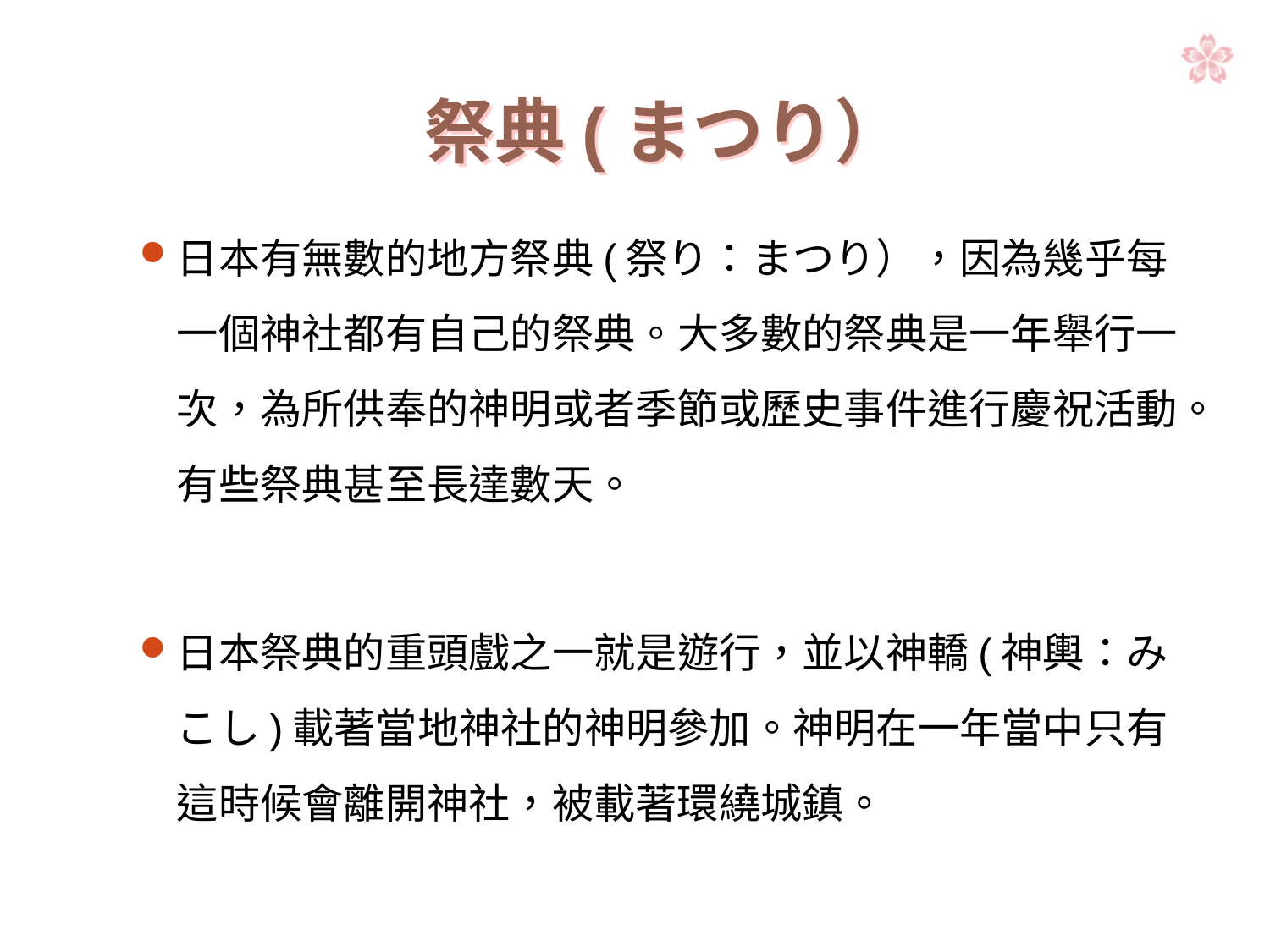

# 祭典(まつり）
日本有無數的地方祭典(祭り：まつり），因為幾乎每一個神社都有自己的祭典。大多數的祭典是一年舉行一次，為所供奉的神明或者季節或歷史事件進行慶祝活動。有些祭典甚至長達數天。

日本祭典的重頭戲之一就是遊行，並以神轎(神輿：みこし)載著當地神社的神明參加。神明在一年當中只有這時候會離開神社，被載著環繞城鎮。